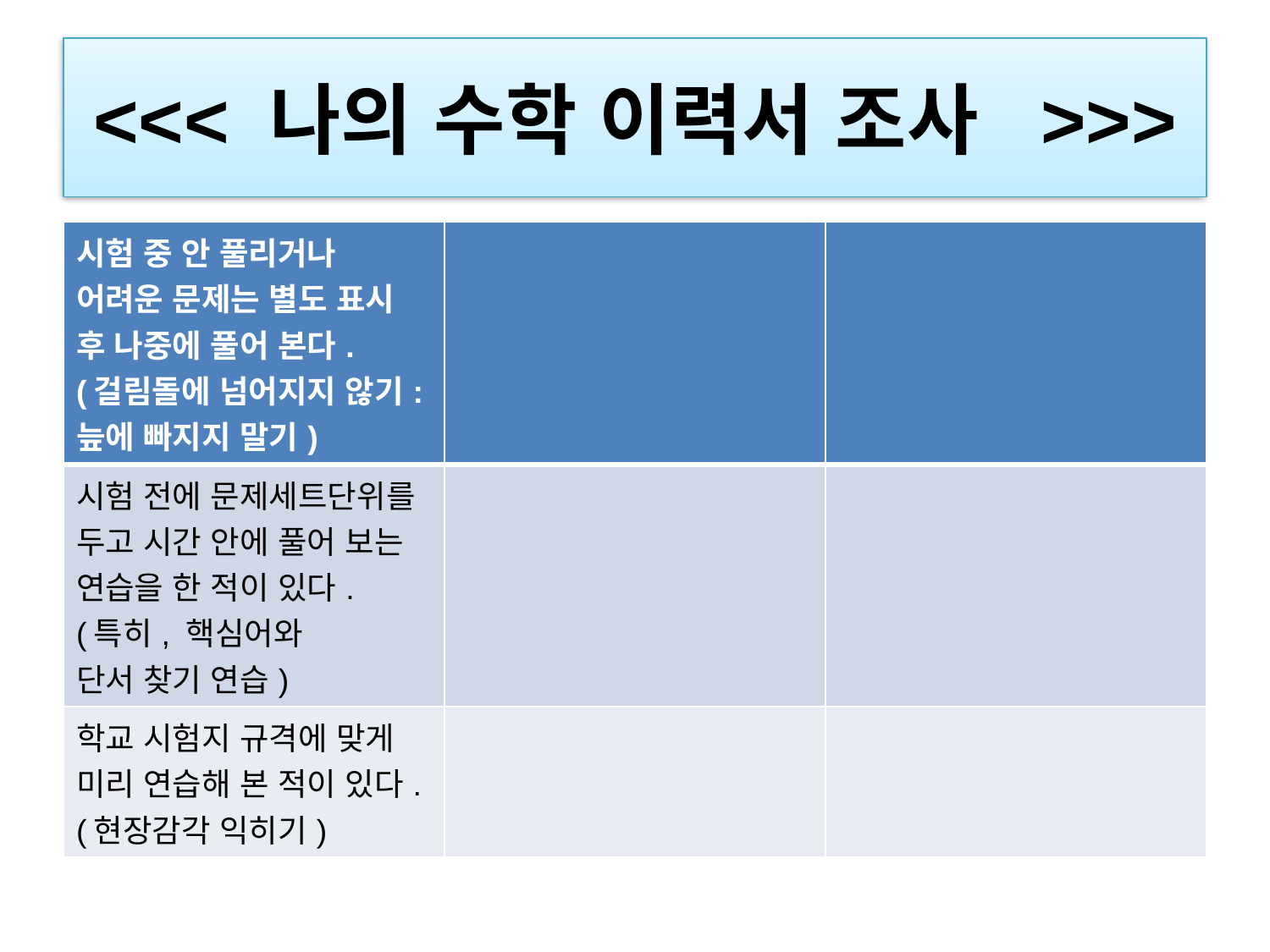

# <<< 나의 수학 이력서 조사  >>>
| 시험 중 안 풀리거나 어려운 문제는 별도 표시 후 나중에 풀어 본다. (걸림돌에 넘어지지 않기:늪에 빠지지 말기) |  |  |
| --- | --- | --- |
| 시험 전에 문제세트단위를 두고 시간 안에 풀어 보는 연습을 한 적이 있다. (특히, 핵심어와 단서 찾기 연습) |  |  |
| 학교 시험지 규격에 맞게 미리 연습해 본 적이 있다.(현장감각 익히기) |  |  |